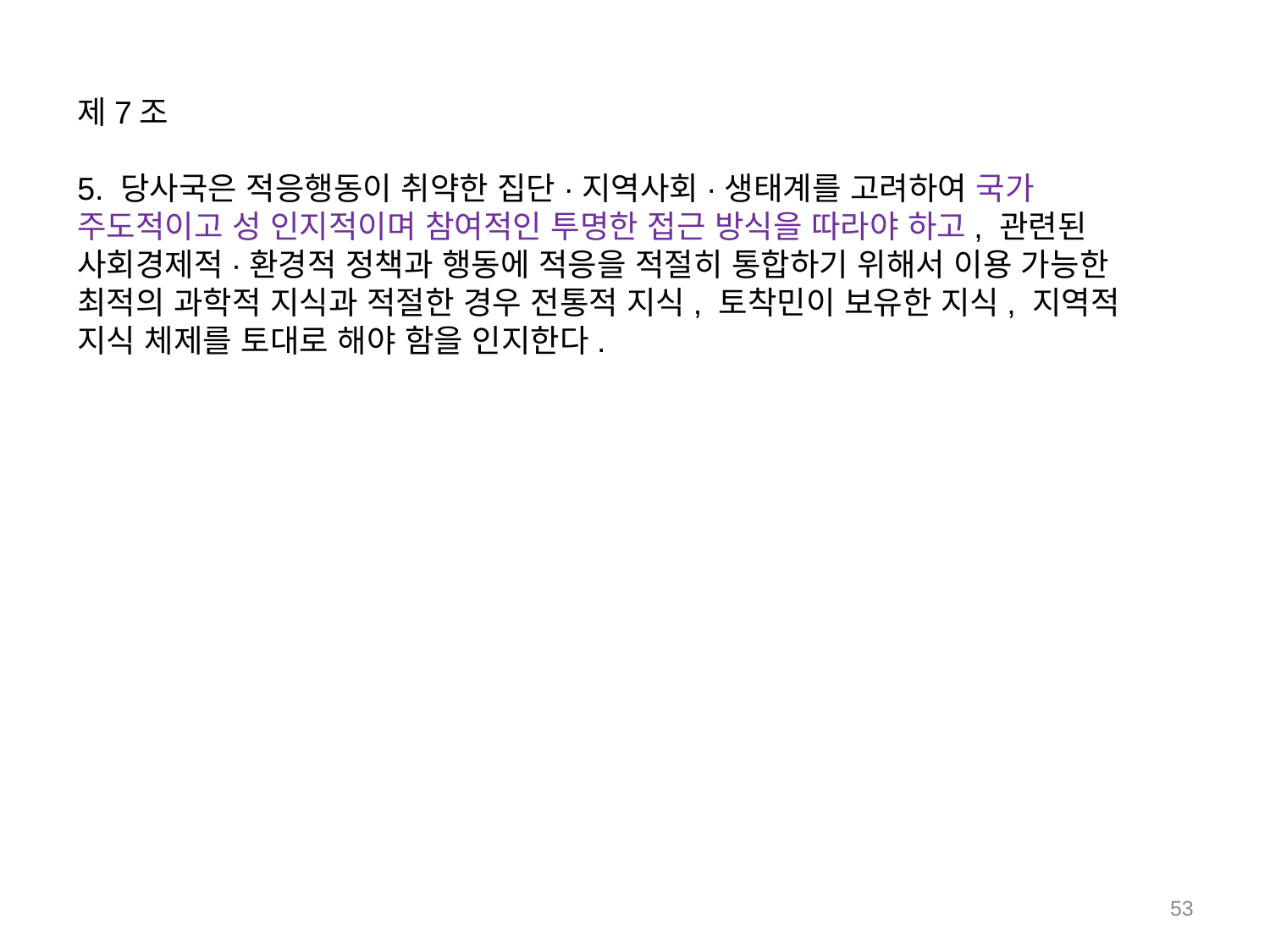

제7조

5. 당사국은 적응행동이 취약한 집단·지역사회·생태계를 고려하여 국가 주도적이고 성 인지적이며 참여적인 투명한 접근 방식을 따라야 하고, 관련된 사회경제적·환경적 정책과 행동에 적응을 적절히 통합하기 위해서 이용 가능한 최적의 과학적 지식과 적절한 경우 전통적 지식, 토착민이 보유한 지식, 지역적 지식 체제를 토대로 해야 함을 인지한다.
53